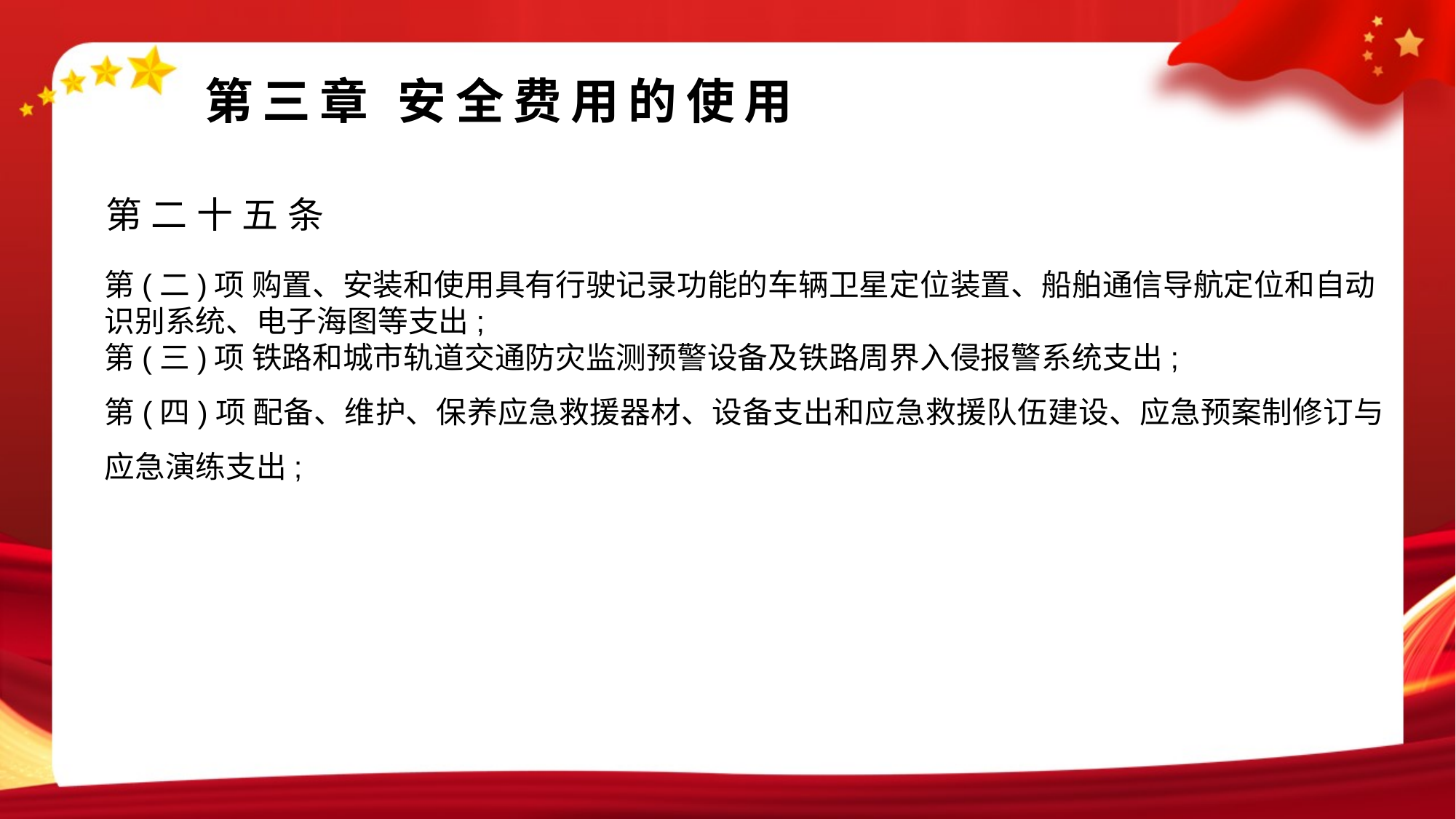

#
第三章 安全费用的使用
第二十五条
第(二)项 购置、安装和使用具有行驶记录功能的车辆卫星定位装置、船舶通信导航定位和自动识别系统、电子海图等支出;
第(三)项 铁路和城市轨道交通防灾监测预警设备及铁路周界入侵报警系统支出;
第(四)项 配备、维护、保养应急救援器材、设备支出和应急救援队伍建设、应急预案制修订与应急演练支出;